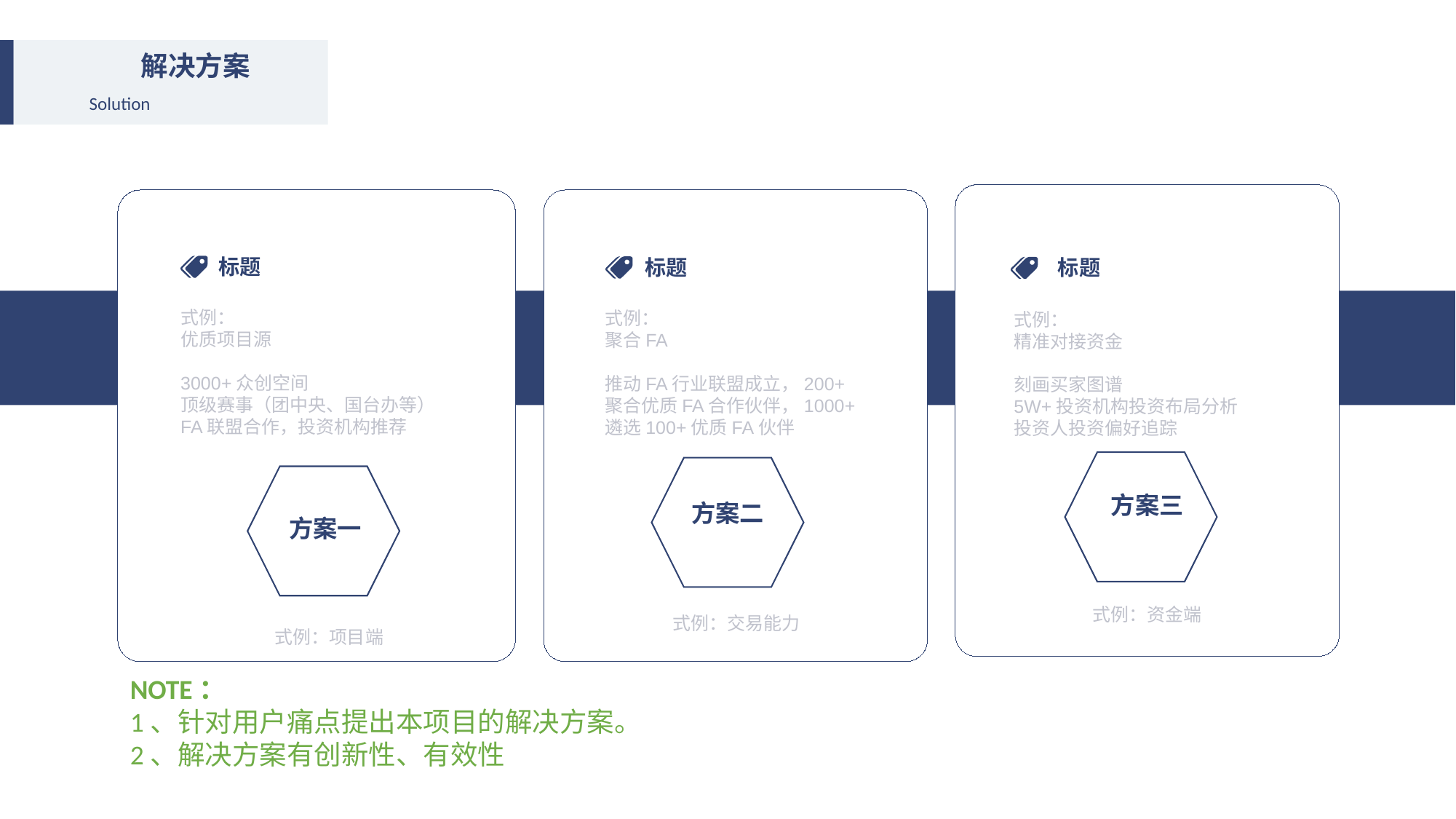

解决方案
Solution

标题

标题

标题

式例：
优质项目源

3000+众创空间
顶级赛事（团中央、国台办等）
FA联盟合作，投资机构推荐
式例：
聚合FA

推动FA行业联盟成立，200+
聚合优质FA合作伙伴，1000+
遴选100+优质FA伙伴
式例：
精准对接资金

刻画买家图谱
5W+投资机构投资布局分析
投资人投资偏好追踪

方案三
方案二
方案一
式例：资金端
式例：交易能力
式例：项目端
NOTE：
1、针对用户痛点提出本项目的解决方案。
2、解决方案有创新性、有效性